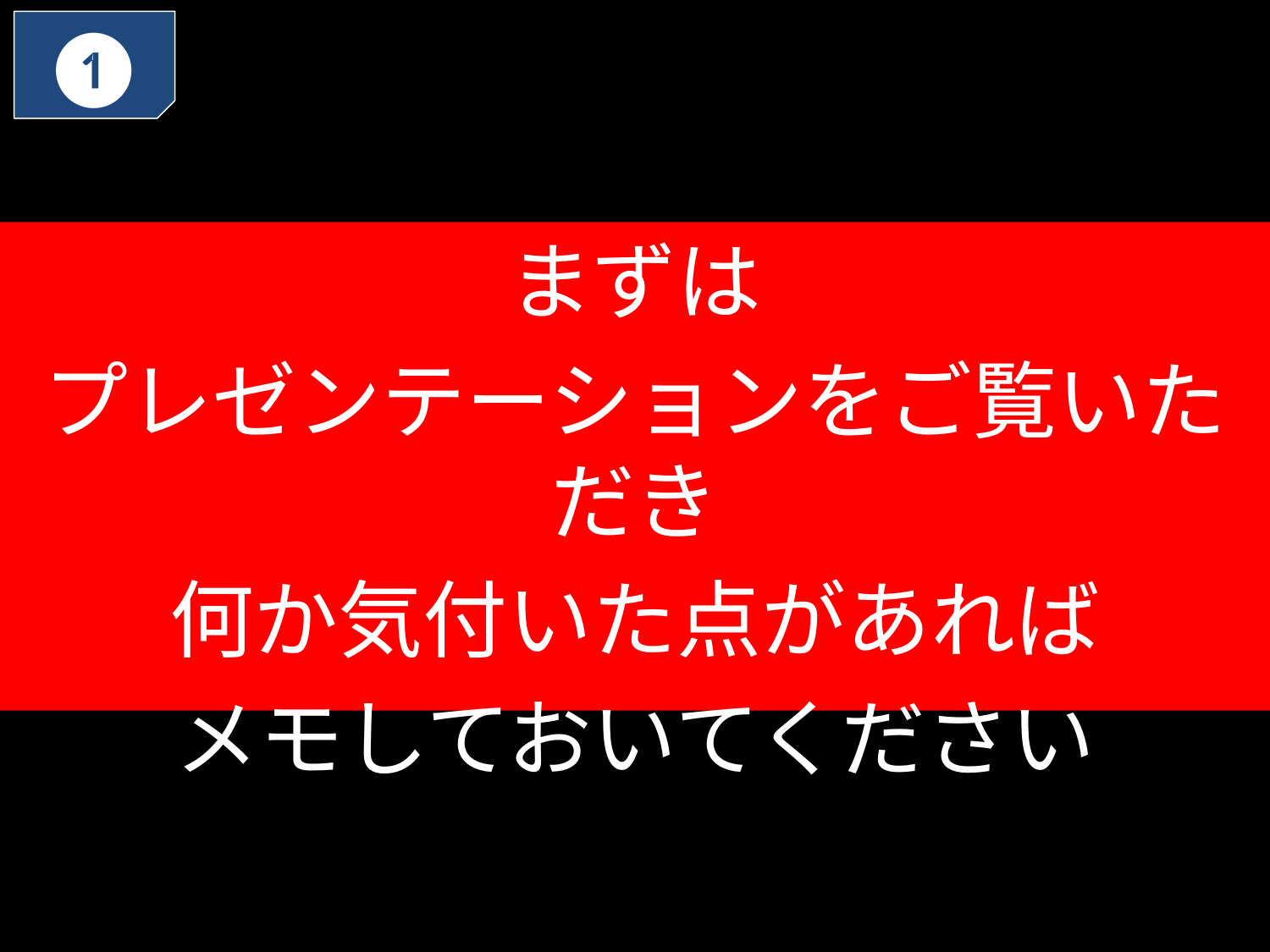

❶
まずは
プレゼンテーションをご覧いただき
何か気付いた点があれば
メモしておいてください